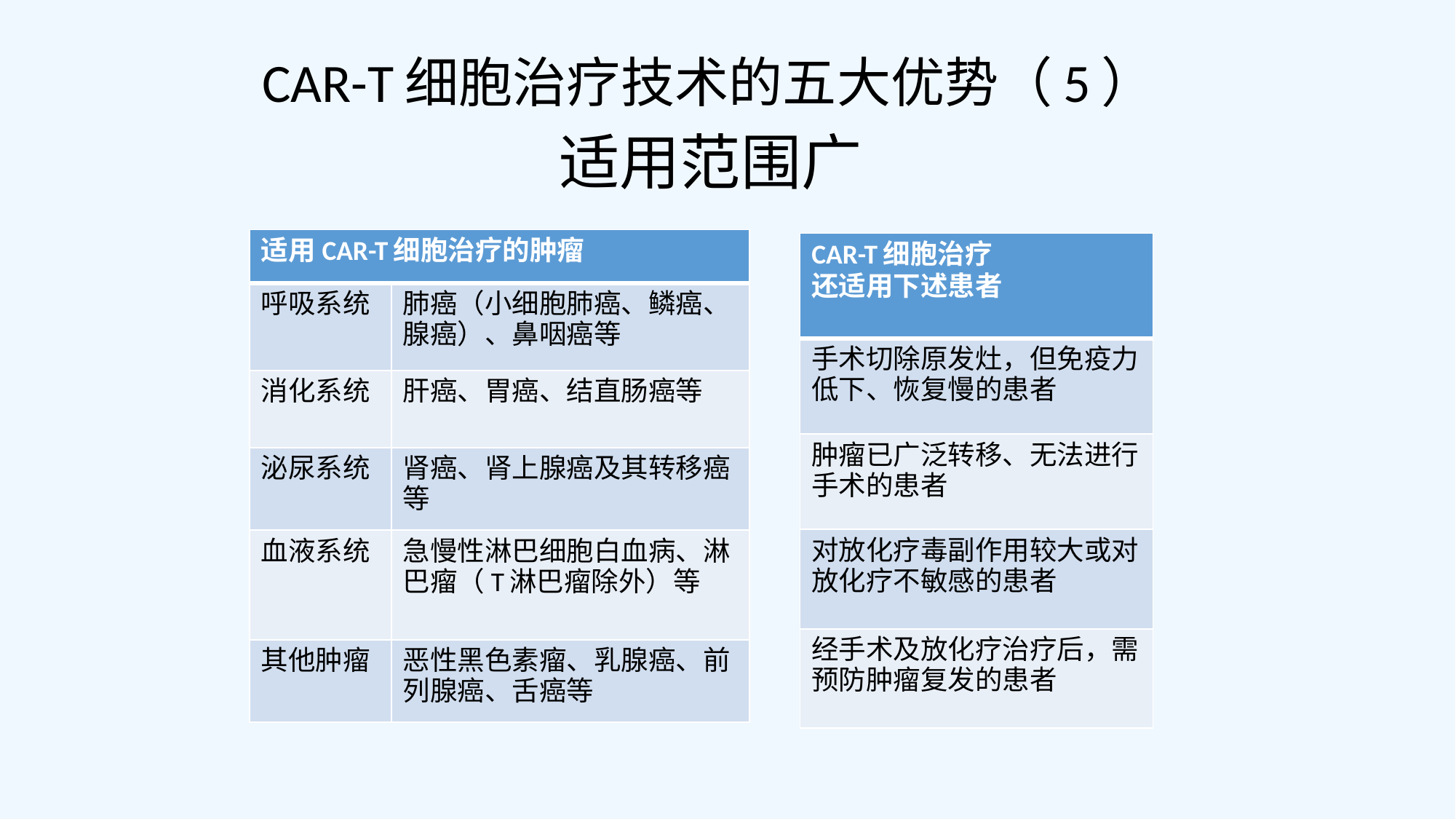

# CAR-T细胞治疗技术的五大优势（5）
适用范围广
| 适用CAR-T细胞治疗的肿瘤 |  |
| --- | --- |
| 呼吸系统 | 肺癌（小细胞肺癌、鳞癌、腺癌）、鼻咽癌等 |
| 消化系统 | 肝癌、胃癌、结直肠癌等 |
| 泌尿系统 | 肾癌、肾上腺癌及其转移癌等 |
| 血液系统 | 急慢性淋巴细胞白血病、淋巴瘤（T淋巴瘤除外）等 |
| 其他肿瘤 | 恶性黑色素瘤、乳腺癌、前列腺癌、舌癌等 |
| CAR-T细胞治疗 还适用下述患者 |
| --- |
| 手术切除原发灶，但免疫力低下、恢复慢的患者 |
| 肿瘤已广泛转移、无法进行手术的患者 |
| 对放化疗毒副作用较大或对放化疗不敏感的患者 |
| 经手术及放化疗治疗后，需预防肿瘤复发的患者 |